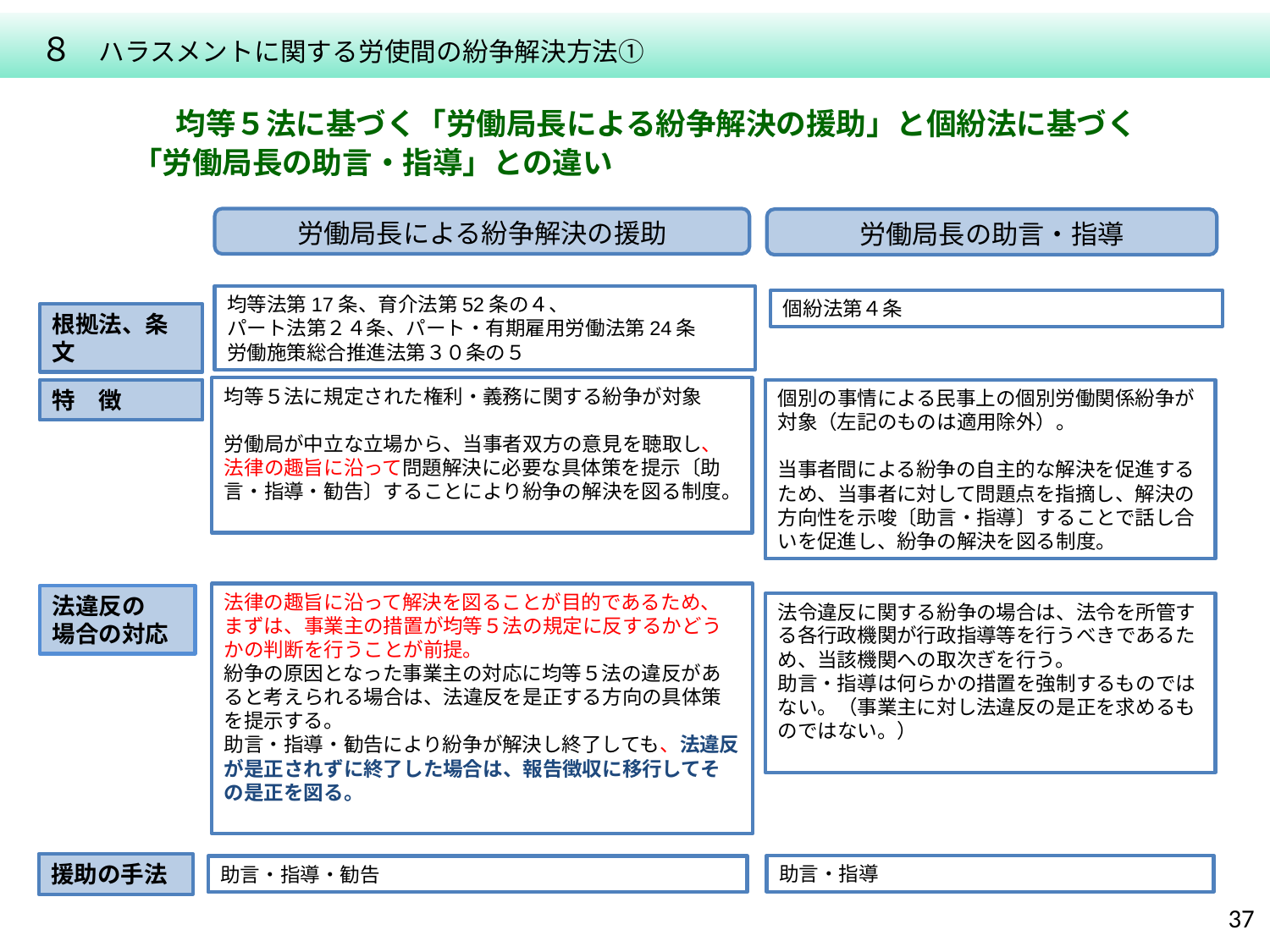

８　ハラスメントに関する労使間の紛争解決方法①

　均等５法に基づく「労働局長による紛争解決の援助」と個紛法に基づく
「労働局長の助言・指導」との違い

労働局長による紛争解決の援助
労働局長の助言・指導
均等法第17条、育介法第52条の４、
パート法第２４条、パート・有期雇用労働法第24条
労働施策総合推進法第３０条の５
個紛法第４条
根拠法、条文
均等５法に規定された権利・義務に関する紛争が対象

労働局が中立な立場から、当事者双方の意見を聴取し、法律の趣旨に沿って問題解決に必要な具体策を提示〔助言・指導・勧告〕することにより紛争の解決を図る制度。

個別の事情による民事上の個別労働関係紛争が対象（左記のものは適用除外）。

当事者間による紛争の自主的な解決を促進するため、当事者に対して問題点を指摘し、解決の方向性を示唆〔助言・指導〕することで話し合いを促進し、紛争の解決を図る制度。
特　徴
法律の趣旨に沿って解決を図ることが目的であるため、まずは、事業主の措置が均等５法の規定に反するかどうかの判断を行うことが前提。
紛争の原因となった事業主の対応に均等５法の違反があると考えられる場合は、法違反を是正する方向の具体策を提示する。
助言・指導・勧告により紛争が解決し終了しても、法違反が是正されずに終了した場合は、報告徴収に移行してその是正を図る。

法違反の
場合の対応
法令違反に関する紛争の場合は、法令を所管する各行政機関が行政指導等を行うべきであるため、当該機関への取次ぎを行う。
助言・指導は何らかの措置を強制するものではない。（事業主に対し法違反の是正を求めるものではない。）

援助の手法
助言・指導
助言・指導・勧告
37